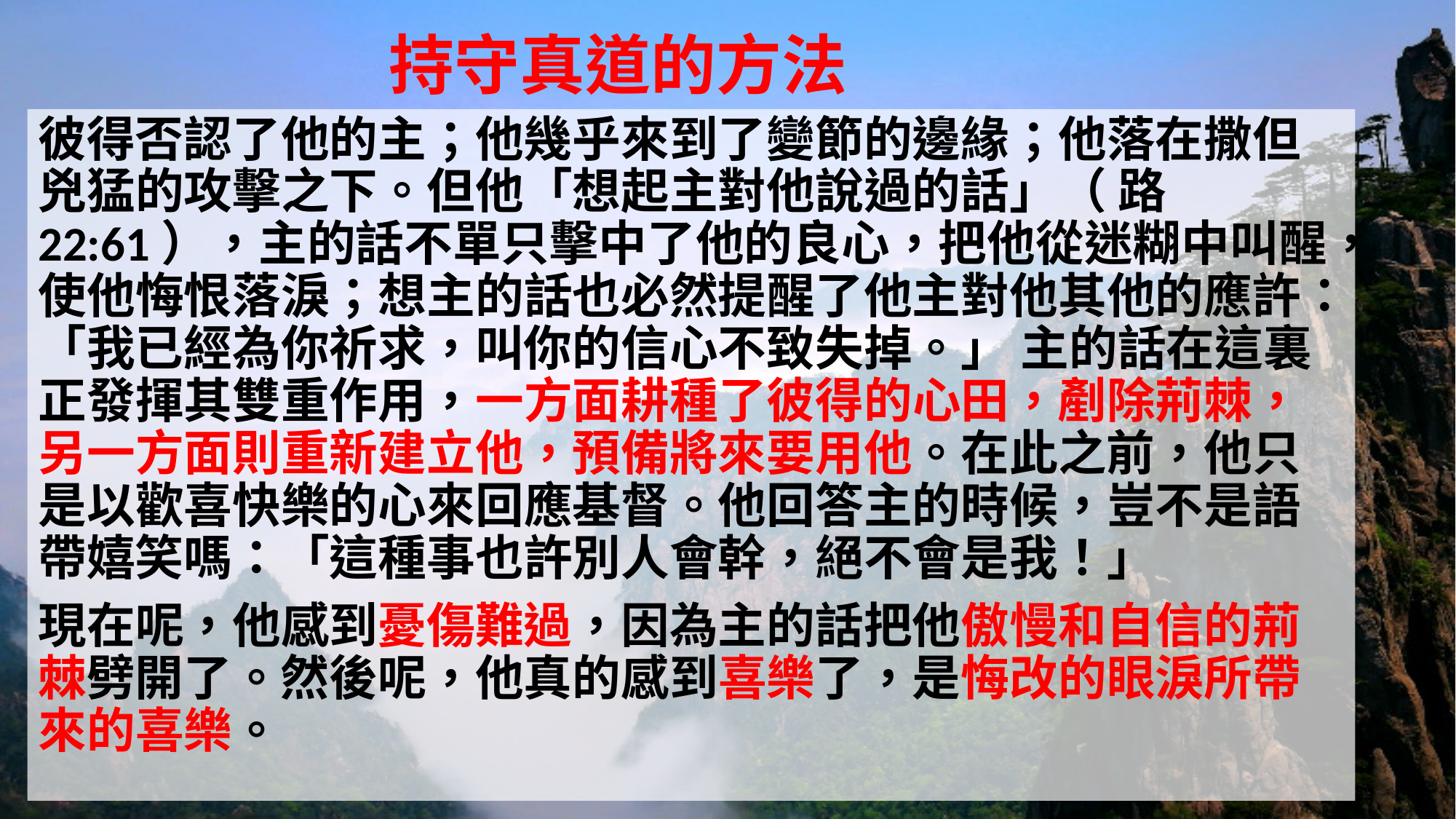

# 持守真道的方法
彼得否認了他的主；他幾乎來到了變節的邊緣；他落在撒但兇猛的攻擊之下。但他「想起主對他說過的話」（ 路 22:61），主的話不單只擊中了他的良心，把他從迷糊中叫醒，使他悔恨落淚；想主的話也必然提醒了他主對他其他的應許：「我已經為你祈求，叫你的信心不致失掉。」 主的話在這裏正發揮其雙重作用，一方面耕種了彼得的心田，剷除荊棘，另一方面則重新建立他，預備將來要用他。在此之前，他只是以歡喜快樂的心來回應基督。他回答主的時候，豈不是語帶嬉笑嗎：「這種事也許別人會幹，絕不會是我！」
現在呢，他感到憂傷難過，因為主的話把他傲慢和自信的荊棘劈開了。然後呢，他真的感到喜樂了，是悔改的眼淚所帶來的喜樂。